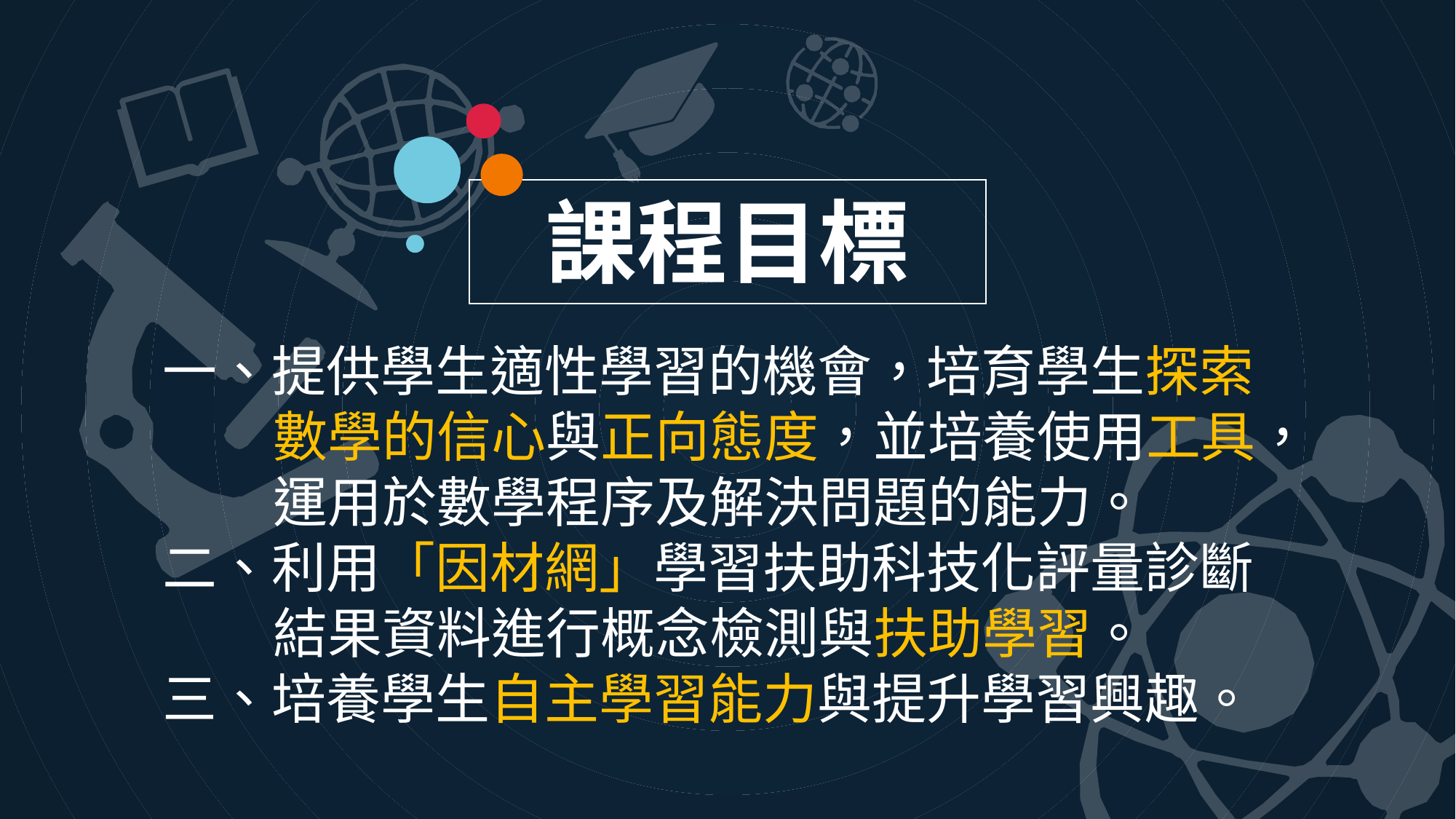

課程目標

一、提供學生適性學習的機會，培育學生探索
        數學的信心與正向態度，並培養使用工具，
        運用於數學程序及解決問題的能力。
二、利用「因材網」學習扶助科技化評量診斷
        結果資料進行概念檢測與扶助學習。
三、培養學生自主學習能力與提升學習興趣。